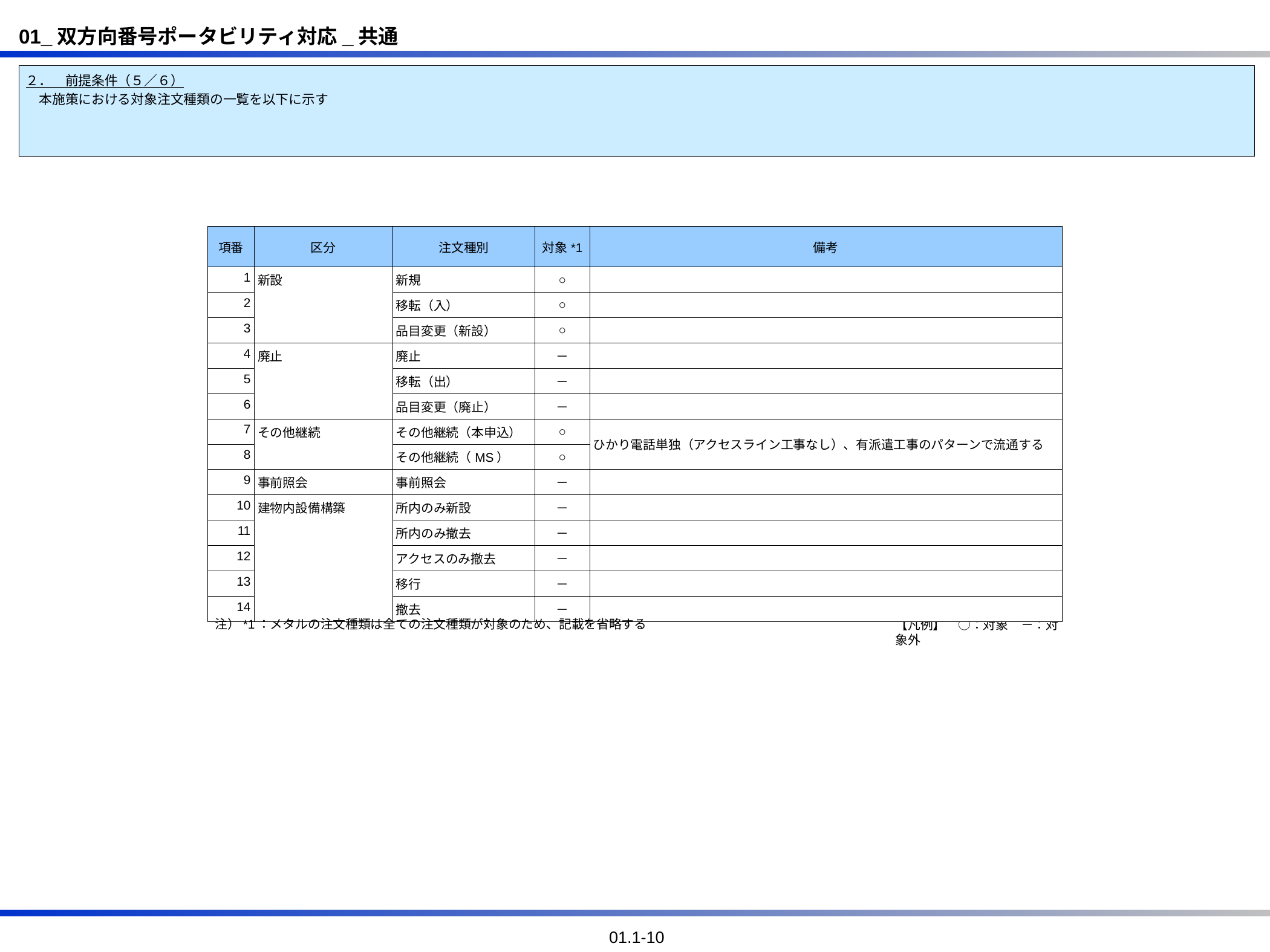

２．　前提条件（５／６）
　本施策における対象注文種類の一覧を以下に示す
| 項番 | 区分 | 注文種別 | 対象\*1 | 備考 |
| --- | --- | --- | --- | --- |
| 1 | 新設 | 新規 | ○ |  |
| 2 |  | 移転（入） | ○ |  |
| 3 |  | 品目変更（新設） | ○ |  |
| 4 | 廃止 | 廃止 | － |  |
| 5 |  | 移転（出） | － |  |
| 6 |  | 品目変更（廃止） | － |  |
| 7 | その他継続 | その他継続（本申込） | ○ | ひかり電話単独（アクセスライン工事なし）、有派遣工事のパターンで流通する |
| 8 |  | その他継続（MS） | ○ |  |
| 9 | 事前照会 | 事前照会 | － |  |
| 10 | 建物内設備構築 | 所内のみ新設 | － |  |
| 11 |  | 所内のみ撤去 | － |  |
| 12 |  | アクセスのみ撤去 | － |  |
| 13 |  | 移行 | － |  |
| 14 |  | 撤去 | － |  |
注）*1：メタルの注文種類は全ての注文種類が対象のため、記載を省略する
【凡例】　○：対象　－：対象外
01.1-10